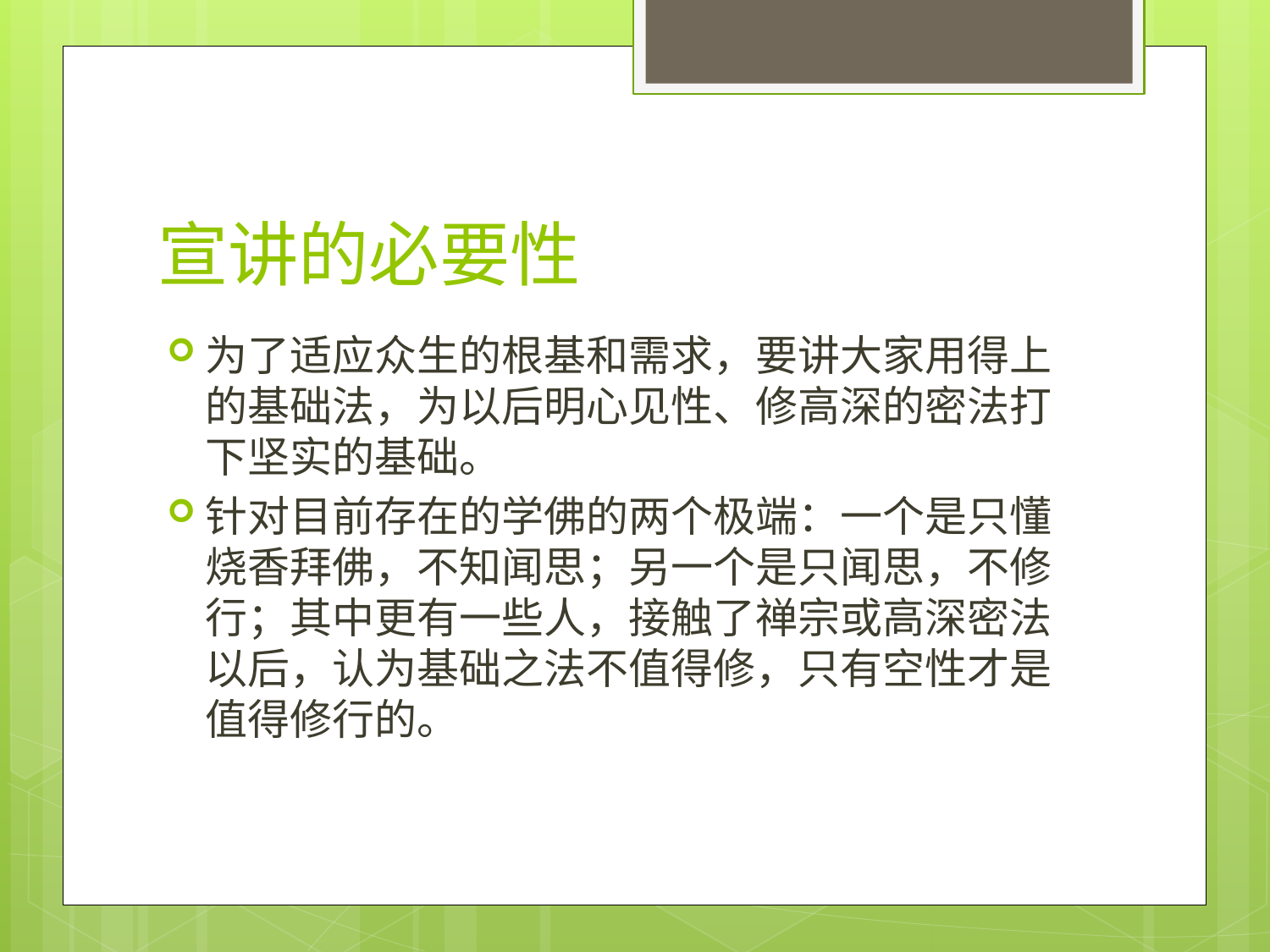

# 宣讲的必要性
为了适应众生的根基和需求，要讲大家用得上的基础法，为以后明心见性、修高深的密法打下坚实的基础。
针对目前存在的学佛的两个极端：一个是只懂烧香拜佛，不知闻思；另一个是只闻思，不修行；其中更有一些人，接触了禅宗或高深密法以后，认为基础之法不值得修，只有空性才是值得修行的。